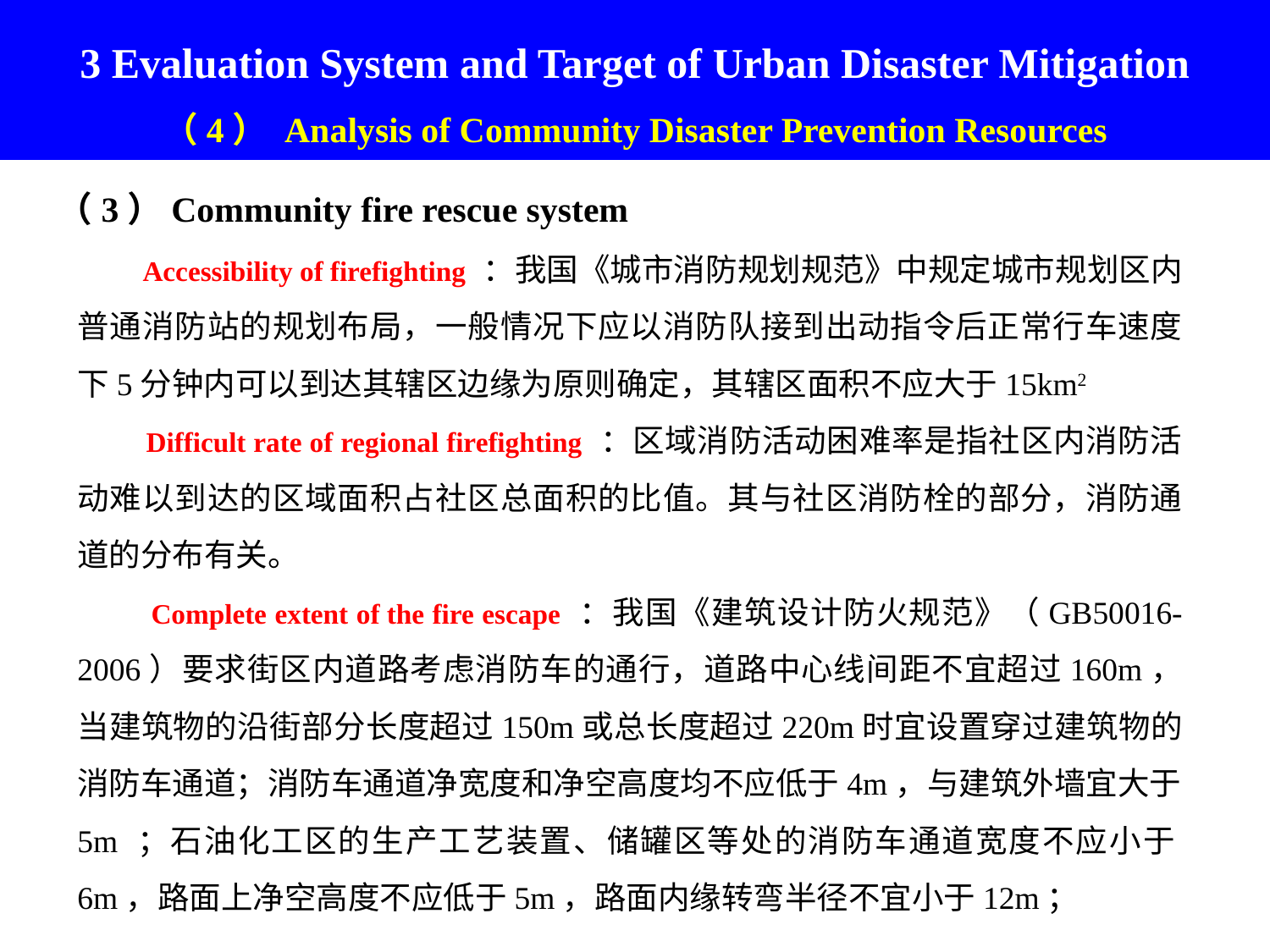

3 Evaluation System and Target of Urban Disaster Mitigation
（4） Analysis of Community Disaster Prevention Resources
（3）Community fire rescue system
        Accessibility of firefighting ：我国《城市消防规划规范》中规定城市规划区内普通消防站的规划布局，一般情况下应以消防队接到出动指令后正常行车速度下5分钟内可以到达其辖区边缘为原则确定，其辖区面积不应大于15km2
         Difficult rate of regional firefighting ：区域消防活动困难率是指社区内消防活动难以到达的区域面积占社区总面积的比值。其与社区消防栓的部分，消防通道的分布有关。
         Complete extent of the fire escape ：我国《建筑设计防火规范》（GB50016-2006）要求街区内道路考虑消防车的通行，道路中心线间距不宜超过160m，当建筑物的沿街部分长度超过150m或总长度超过220m时宜设置穿过建筑物的消防车通道；消防车通道净宽度和净空高度均不应低于4m，与建筑外墙宜大于5m ；石油化工区的生产工艺装置、储罐区等处的消防车通道宽度不应小于6m，路面上净空高度不应低于5m，路面内缘转弯半径不宜小于12m；